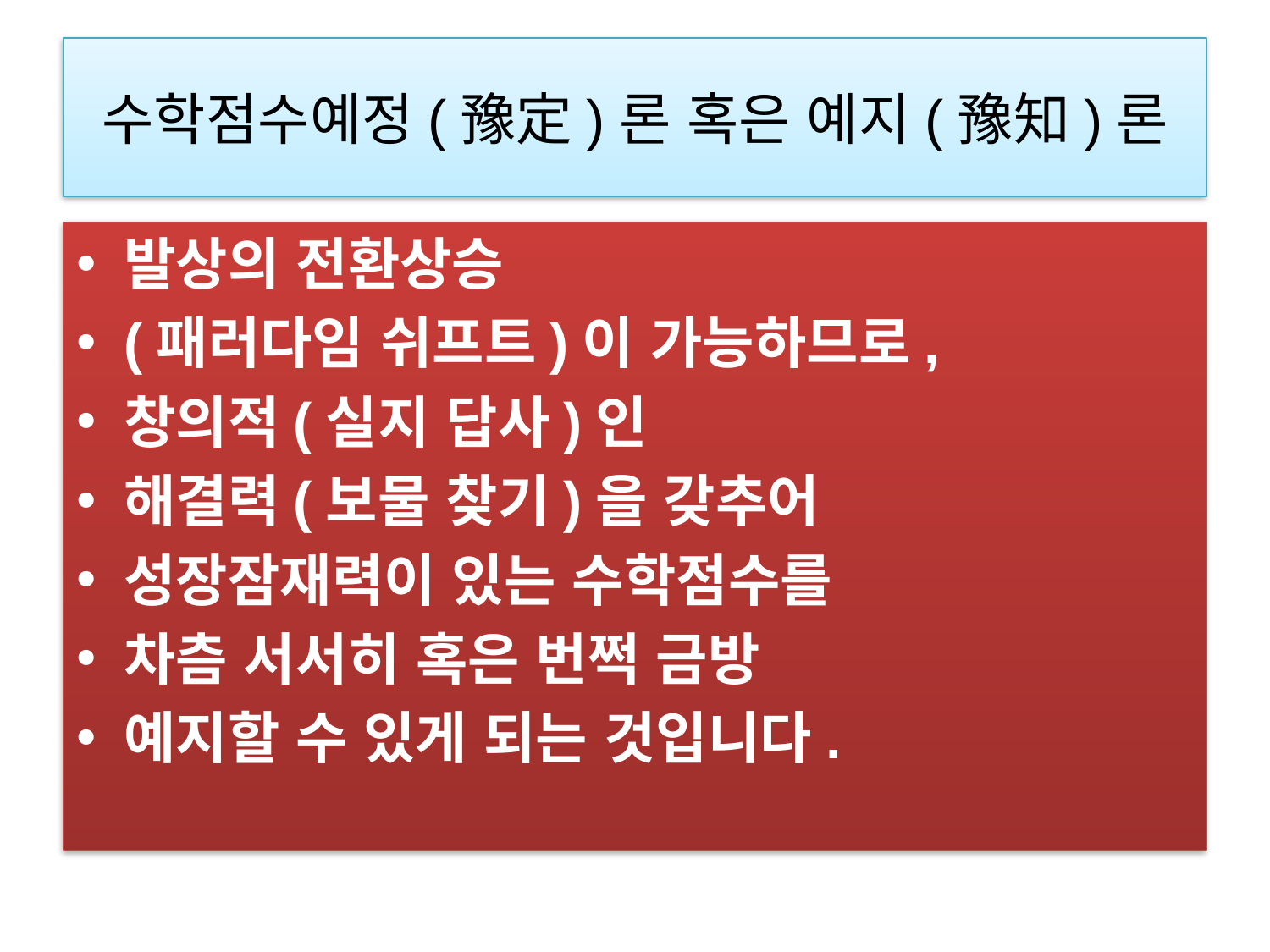

# 수학점수예정(豫定)론 혹은 예지(豫知)론
발상의 전환상승
(패러다임 쉬프트)이 가능하므로,
창의적(실지 답사)인
해결력(보물 찾기)을 갖추어
성장잠재력이 있는 수학점수를
차츰 서서히 혹은 번쩍 금방
예지할 수 있게 되는 것입니다.